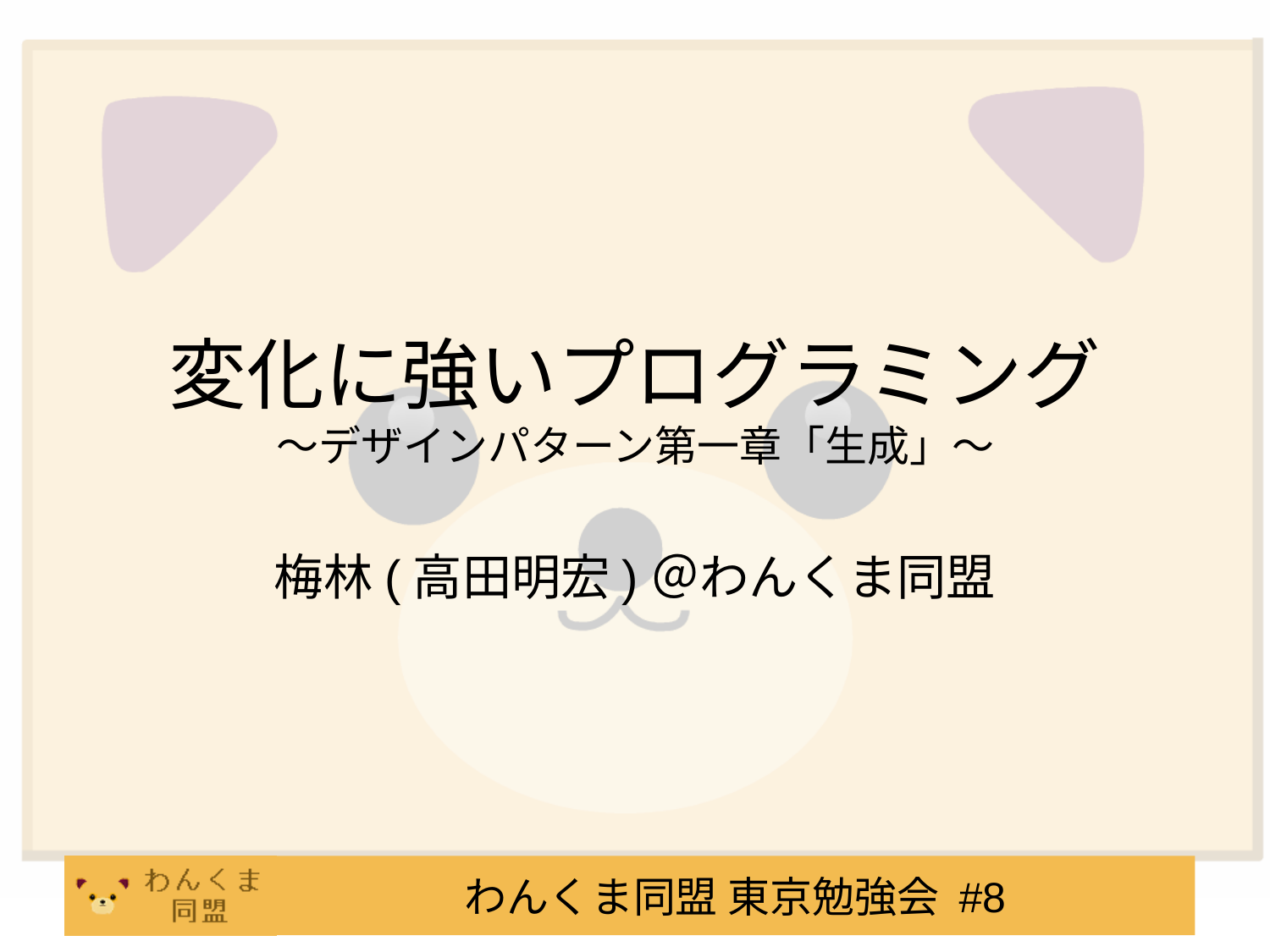

# 変化に強いプログラミング ～デザインパターン第一章「生成」～
梅林(高田明宏)＠わんくま同盟